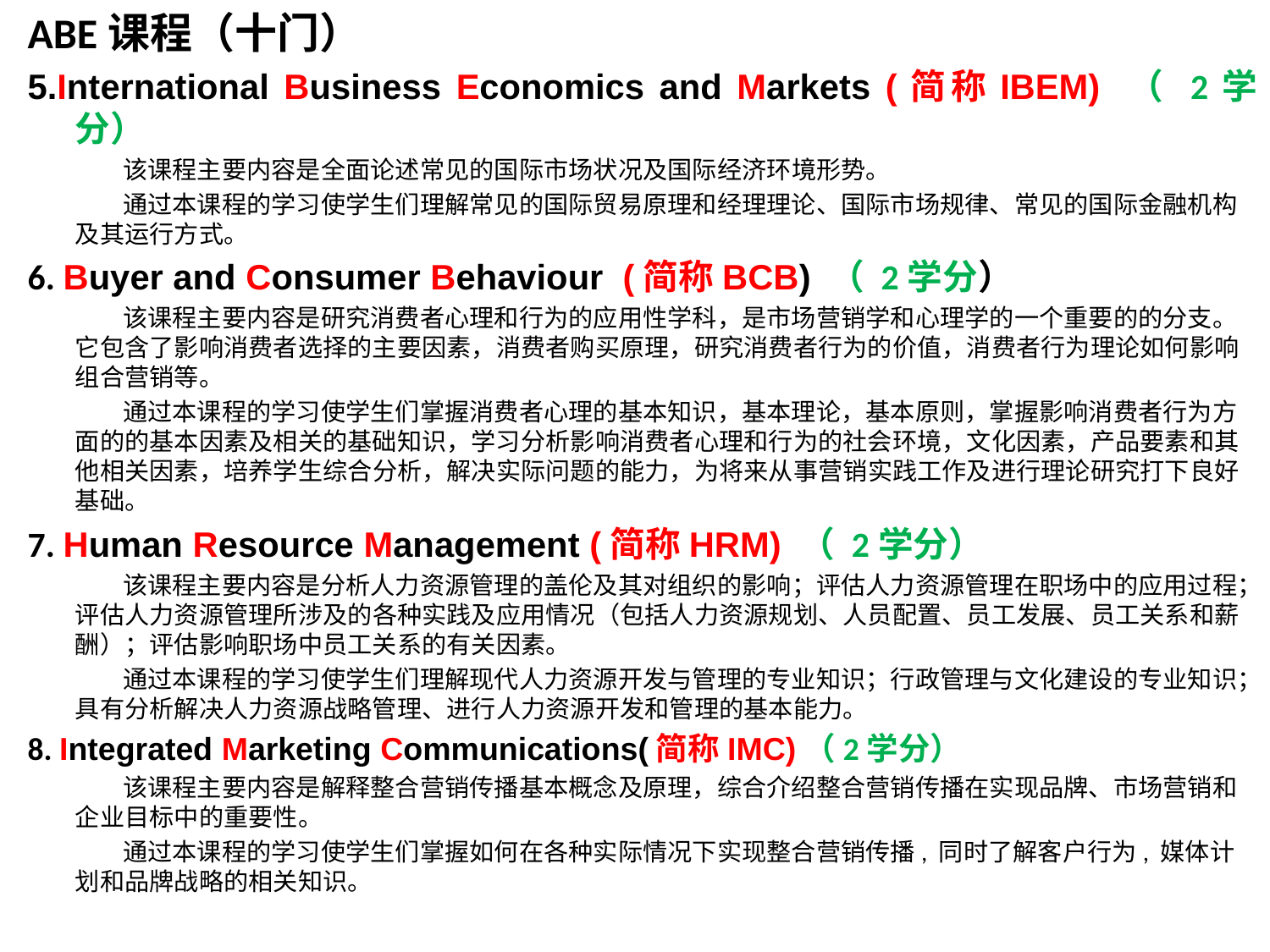

ABE课程（十门）
5.International Business Economics and Markets (简称IBEM) （ 2学分）
该课程主要内容是全面论述常见的国际市场状况及国际经济环境形势。
通过本课程的学习使学生们理解常见的国际贸易原理和经理理论、国际市场规律、常见的国际金融机构及其运行方式。
6. Buyer and Consumer Behaviour  (简称BCB) （ 2学分）
该课程主要内容是研究消费者心理和行为的应用性学科，是市场营销学和心理学的一个重要的的分支。它包含了影响消费者选择的主要因素，消费者购买原理，研究消费者行为的价值，消费者行为理论如何影响组合营销等。
通过本课程的学习使学生们掌握消费者心理的基本知识，基本理论，基本原则，掌握影响消费者行为方面的的基本因素及相关的基础知识，学习分析影响消费者心理和行为的社会环境，文化因素，产品要素和其他相关因素，培养学生综合分析，解决实际问题的能力，为将来从事营销实践工作及进行理论研究打下良好基础。
7. Human Resource Management (简称HRM) （ 2学分）
该课程主要内容是分析人力资源管理的盖伦及其对组织的影响；评估人力资源管理在职场中的应用过程；评估人力资源管理所涉及的各种实践及应用情况（包括人力资源规划、人员配置、员工发展、员工关系和薪酬）；评估影响职场中员工关系的有关因素。
通过本课程的学习使学生们理解现代人力资源开发与管理的专业知识；行政管理与文化建设的专业知识；具有分析解决人力资源战略管理、进行人力资源开发和管理的基本能力。
8. Integrated Marketing Communications(简称IMC)（2学分）
该课程主要内容是解释整合营销传播基本概念及原理，综合介绍整合营销传播在实现品牌、市场营销和企业目标中的重要性。
通过本课程的学习使学生们掌握如何在各种实际情况下实现整合营销传播, 同时了解客户行为, 媒体计划和品牌战略的相关知识。